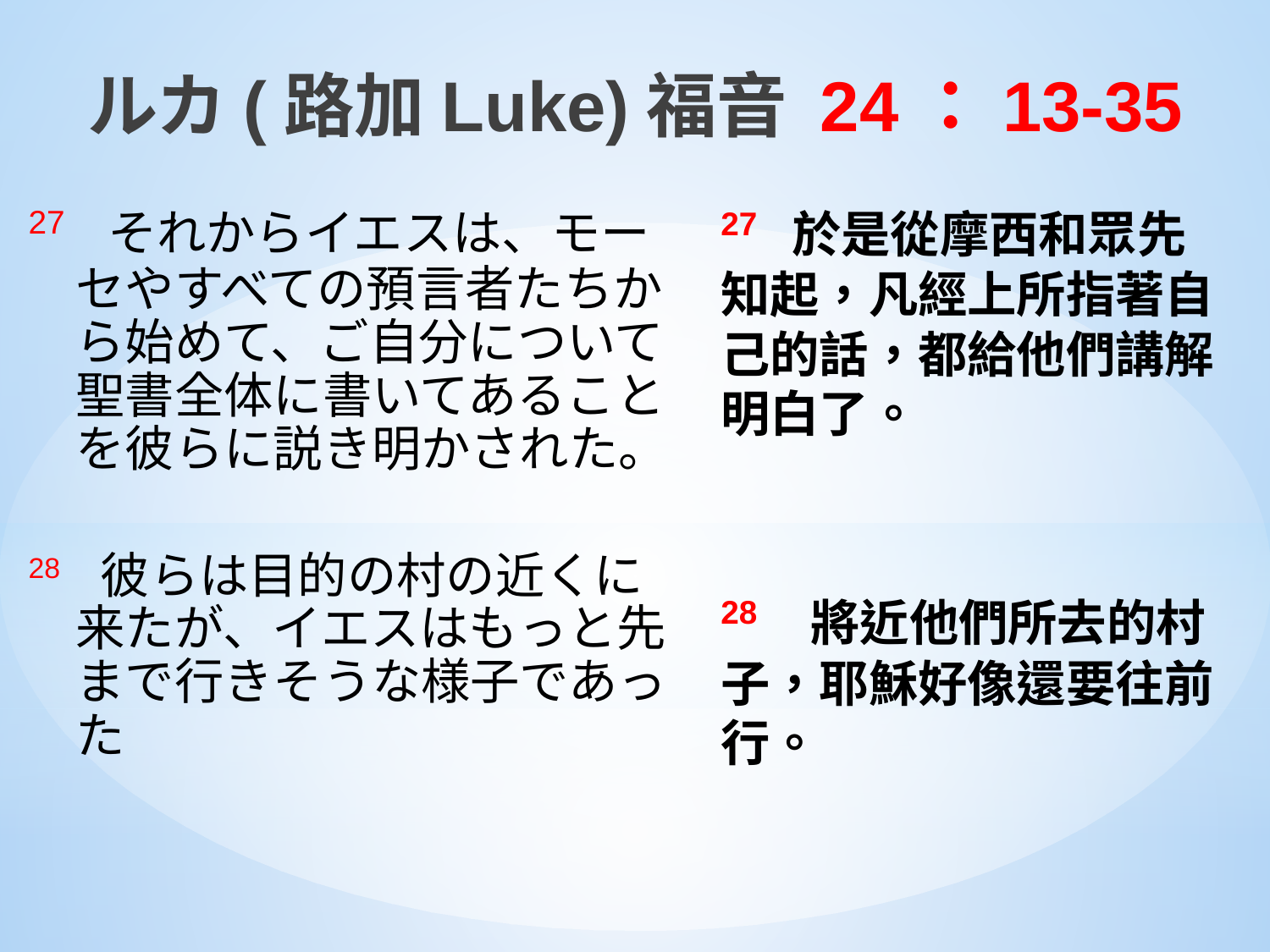

ルカ(路加Luke)福音 24：13-35

27  それからイエスは、モーセやすべての預言者たちから始めて、ご自分について聖書全体に書いてあることを彼らに説き明かされた。

28　彼らは目的の村の近くに来たが、イエスはもっと先まで行きそうな様子であった

27  於是從摩西和眾先知起，凡經上所指著自己的話，都給他們講解明白了。
28　 將近他們所去的村子，耶穌好像還要往前行。